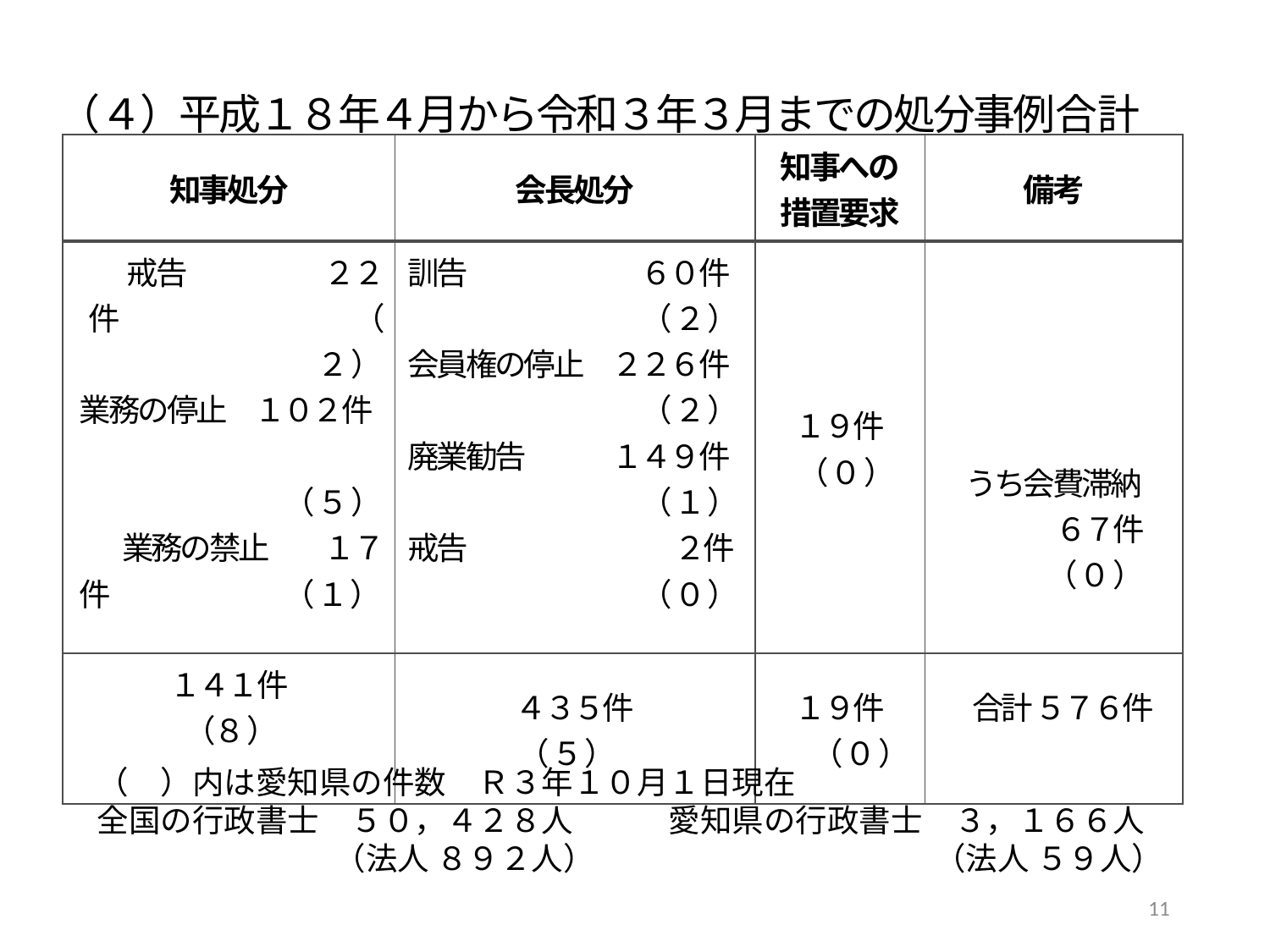

（４）平成１８年４月から令和３年３月までの処分事例合計

| 知事処分 | 会長処分 | 知事への 措置要求 | 備考 |
| --- | --- | --- | --- |
| 戒告　　 　　 ２２件　　　　　　 　 （ ２ ） 業務の停止　１０２件 　　　　　　　 　　　　　（ ５ ） 業務の禁止　 １７件　　　　　　（ １ ） | 訓告　　　　　　６０件 　　　　　　　　（ ２ ） 会員権の停止　２２６件 　　　　　　　　（ ２ ） 廃業勧告　　　１４９件 　　　　　　　　（ １ ） 戒告　　　　　　　 ２件 　　　　　　　　（ ０ ） | １９件 　（ ０ ） | うち会費滞納 　　 ６７件 　 　 （ ０ ） |
| １４１件 　 （８ ） | ４３５件 　　　 （ ５ ） | １９件 （ ０ ） | 合計 ５７６件 |
（　）内は愛知県の件数　Ｒ３年１０月１日現在
全国の行政書士　５０，４２８人　　　愛知県の行政書士　３，１６６人
　　　　　　　  （法人 ８９２人）　                       　　　　  （法人 ５９人）
11